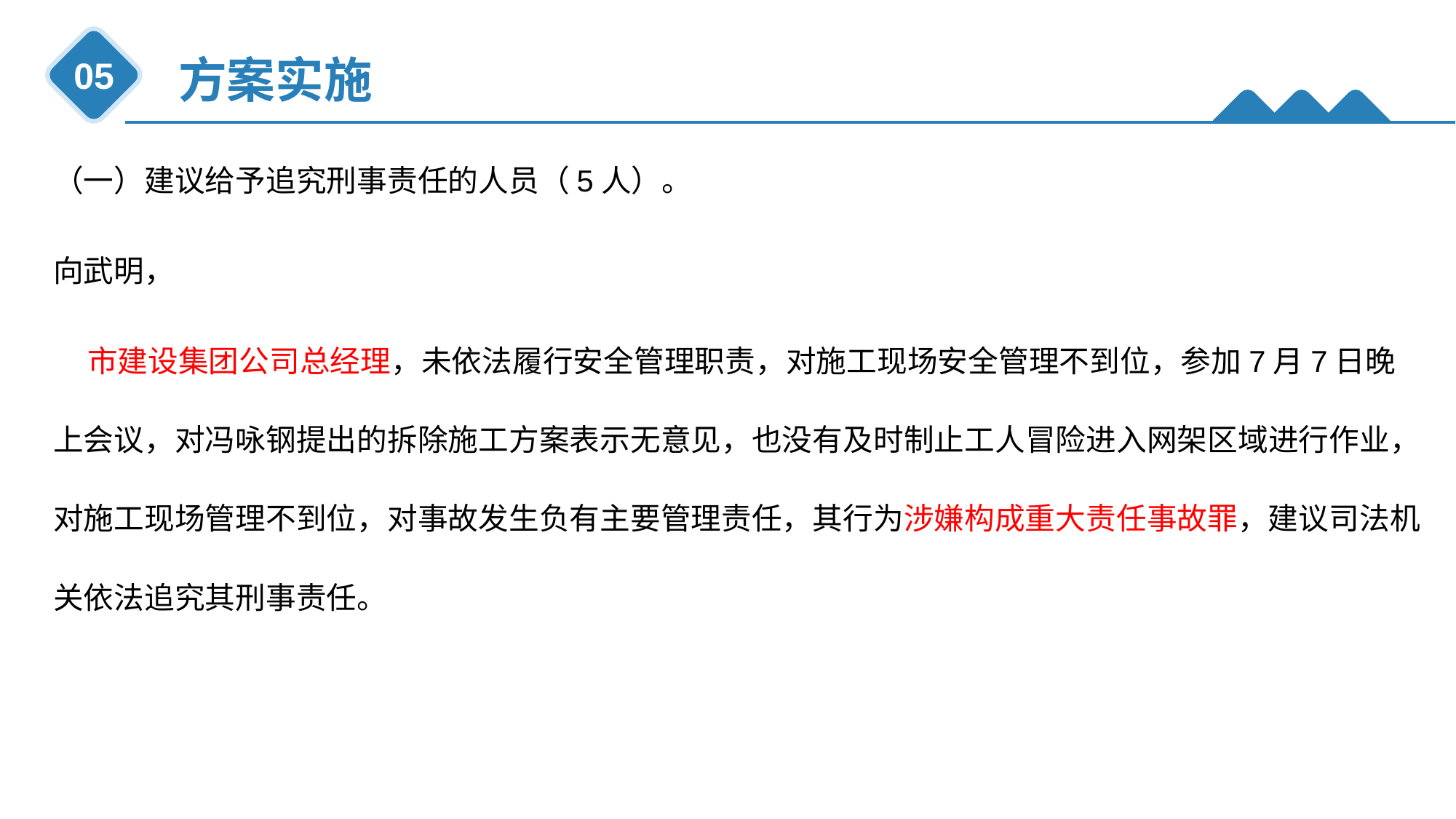

方案实施
05

（一）建议给予追究刑事责任的人员（5人）。
向武明，
    市建设集团公司总经理，未依法履行安全管理职责，对施工现场安全管理不到位，参加7月7日晚上会议，对冯咏钢提出的拆除施工方案表示无意见，也没有及时制止工人冒险进入网架区域进行作业，对施工现场管理不到位，对事故发生负有主要管理责任，其行为涉嫌构成重大责任事故罪，建议司法机关依法追究其刑事责任。